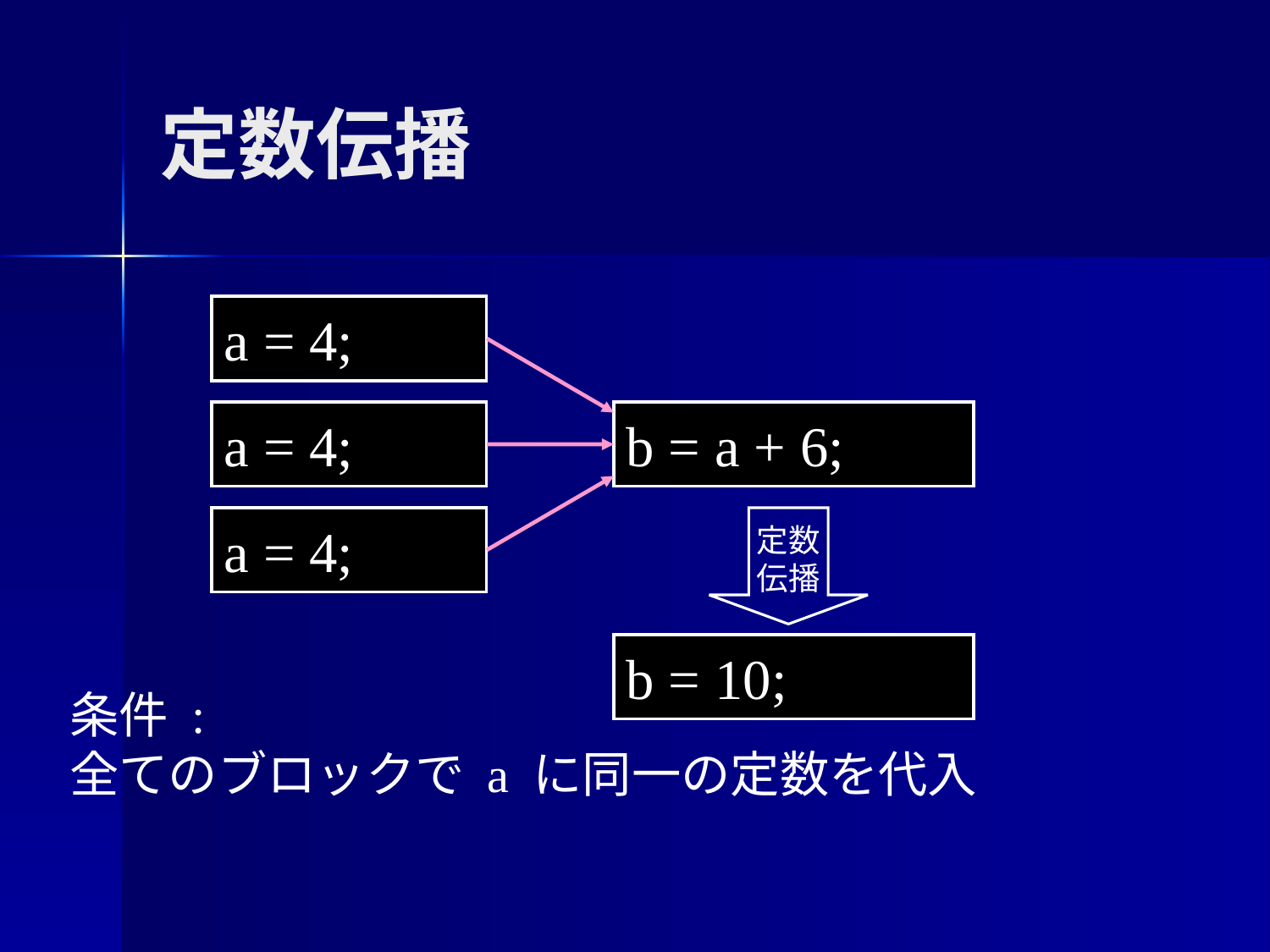

定数伝播
a = 4;

a = 4;
b = a + 6;

a = 4;
定数
伝播
b = 10;
条件 :
全てのブロックで a に同一の定数を代入